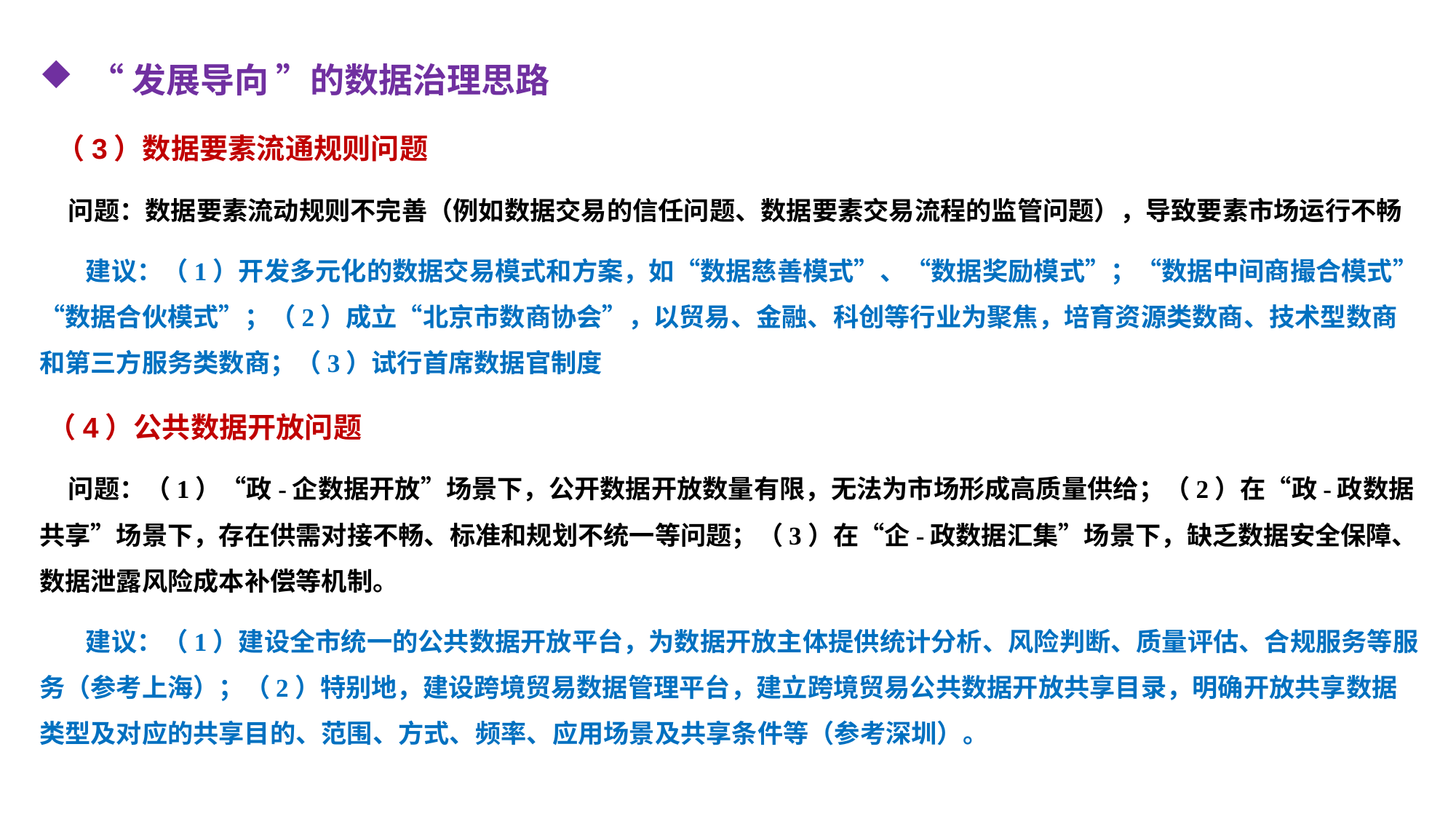

“发展导向 ”的数据治理思路
  （3）数据要素流通规则问题
    问题：数据要素流动规则不完善（例如数据交易的信任问题、数据要素交易流程的监管问题），导致要素市场运行不畅
       建议：（1）开发多元化的数据交易模式和方案，如“数据慈善模式”、“数据奖励模式”；“数据中间商撮合模式”“数据合伙模式”；（2）成立“北京市数商协会”，以贸易、金融、科创等行业为聚焦，培育资源类数商、技术型数商和第三方服务类数商；（3）试行首席数据官制度
     （4）公共数据开放问题
    问题：（1）“政-企数据开放”场景下，公开数据开放数量有限，无法为市场形成高质量供给；（2）在“政-政数据共享”场景下，存在供需对接不畅、标准和规划不统一等问题；（3）在“企-政数据汇集”场景下，缺乏数据安全保障、数据泄露风险成本补偿等机制。
       建议：（1）建设全市统一的公共数据开放平台，为数据开放主体提供统计分析、风险判断、质量评估、合规服务等服务（参考上海）；（2）特别地，建设跨境贸易数据管理平台，建立跨境贸易公共数据开放共享目录，明确开放共享数据类型及对应的共享目的、范围、方式、频率、应用场景及共享条件等（参考深圳）。